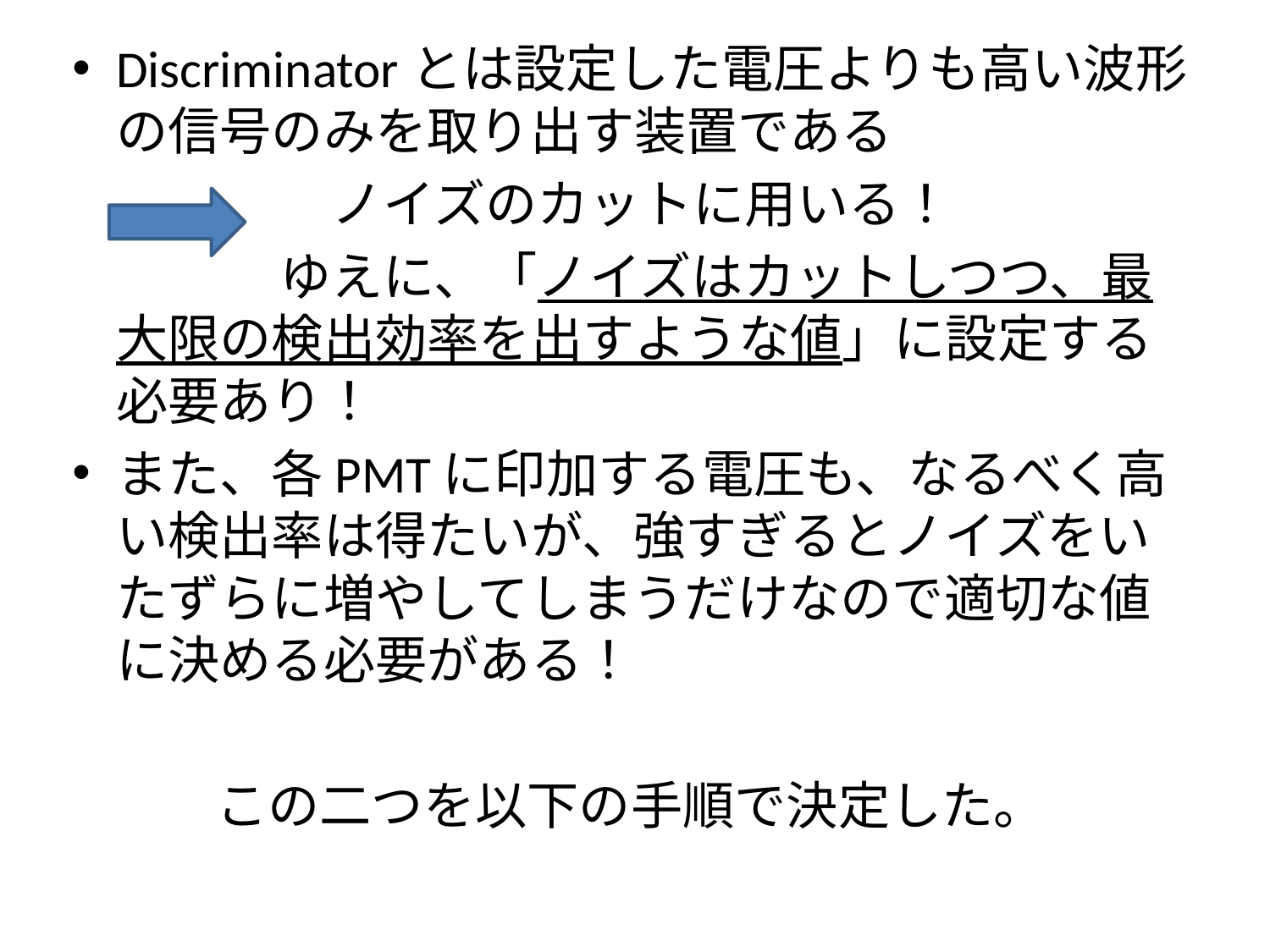

Discriminatorとは設定した電圧よりも高い波形の信号のみを取り出す装置である
　　　　　ノイズのカットに用いる！
　　　　ゆえに、「ノイズはカットしつつ、最大限の検出効率を出すような値」に設定する必要あり！
また、各PMTに印加する電圧も、なるべく高い検出率は得たいが、強すぎるとノイズをいたずらに増やしてしまうだけなので適切な値に決める必要がある！

この二つを以下の手順で決定した。

#